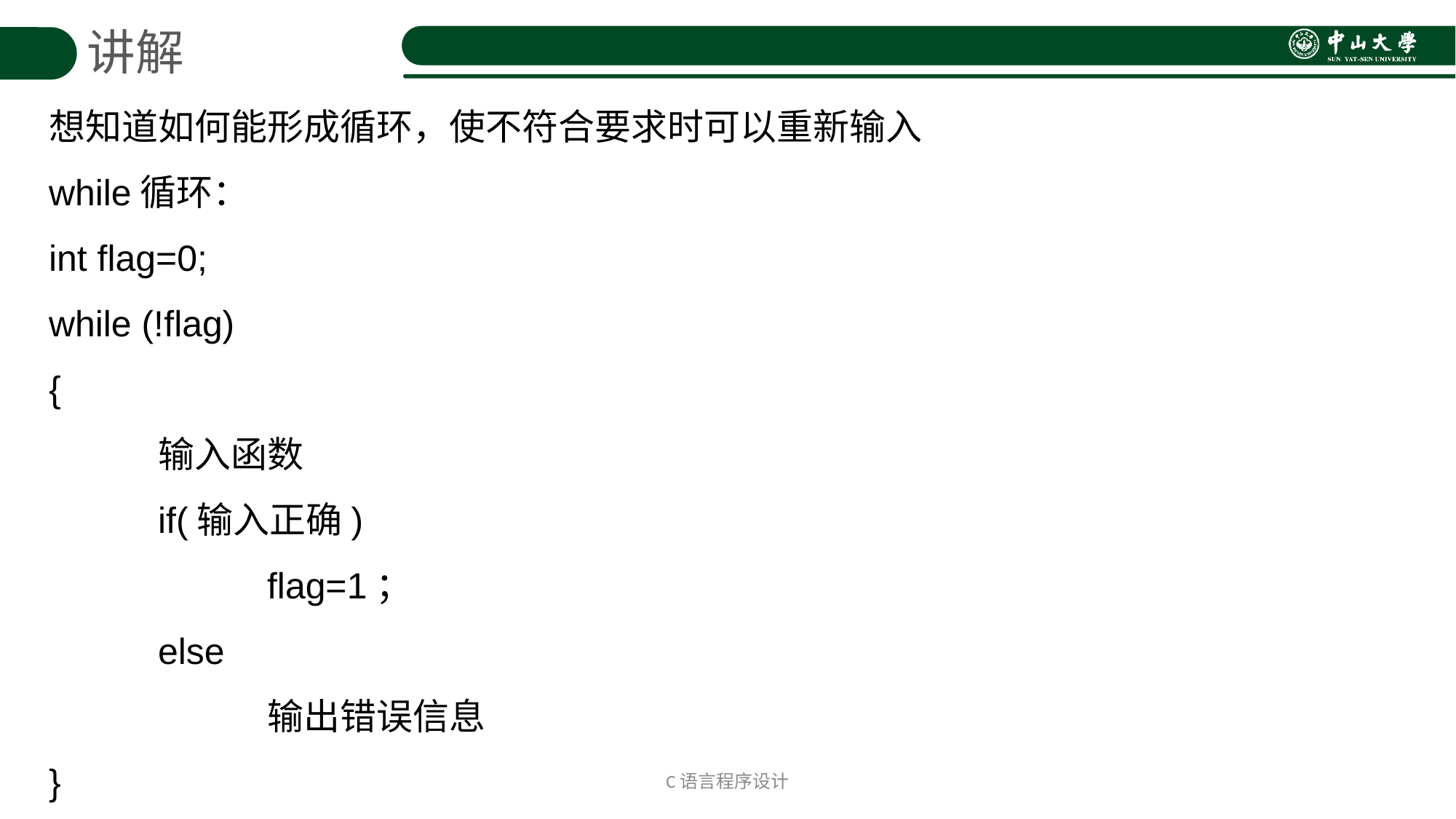

讲解
想知道如何能形成循环，使不符合要求时可以重新输入
while循环：
int flag=0;
while (!flag)
{
	输入函数
	if(输入正确)
		flag=1；
	else
		输出错误信息
}

C语言程序设计
16